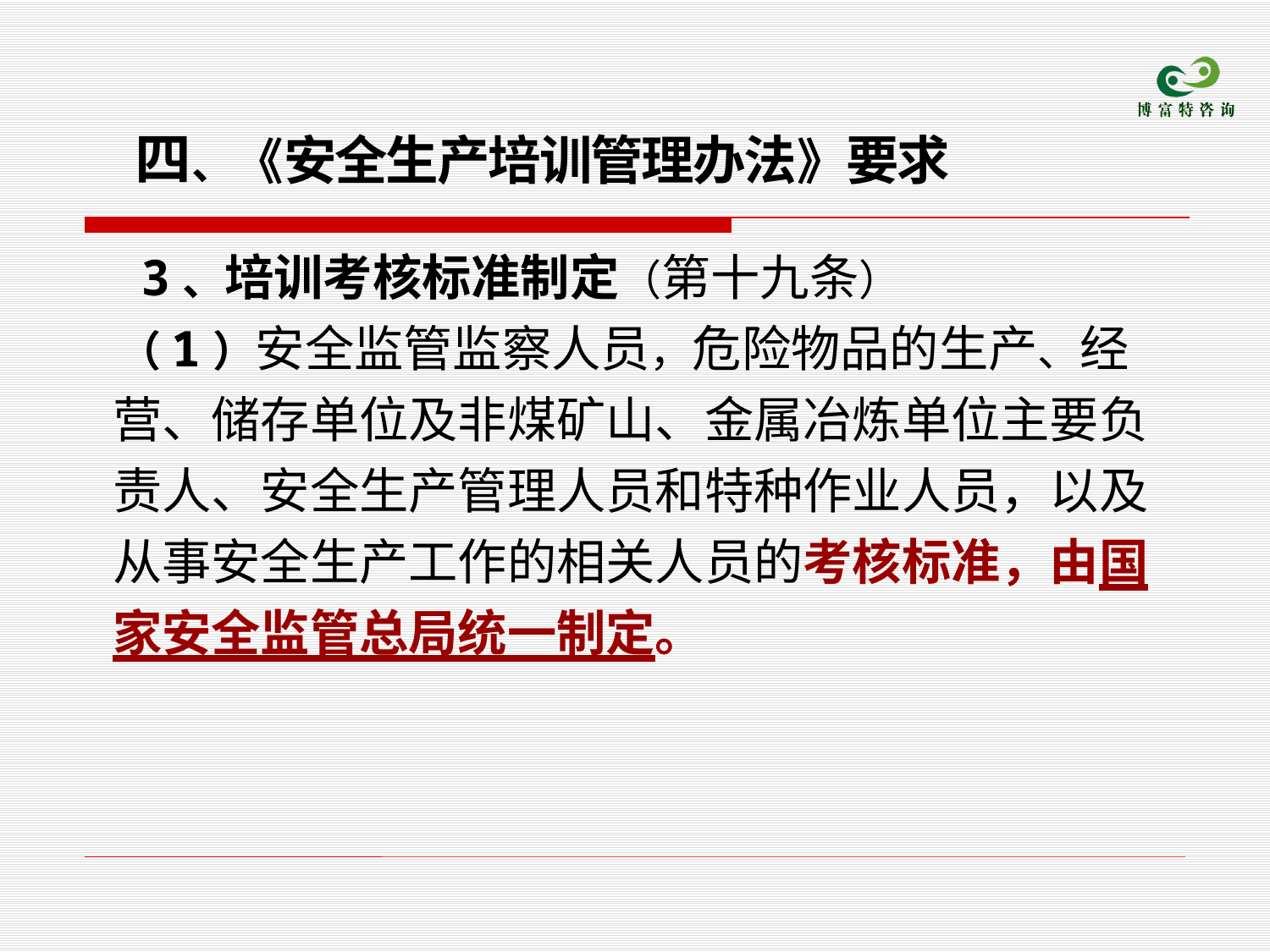

四、《安全生产培训管理办法》要求
　      3、培训考核标准制定（第十九条）
       （1）安全监管监察人员，危险物品的生产、经营、储存单位及非煤矿山、金属冶炼单位主要负责人、安全生产管理人员和特种作业人员，以及从事安全生产工作的相关人员的考核标准，由国家安全监管总局统一制定。